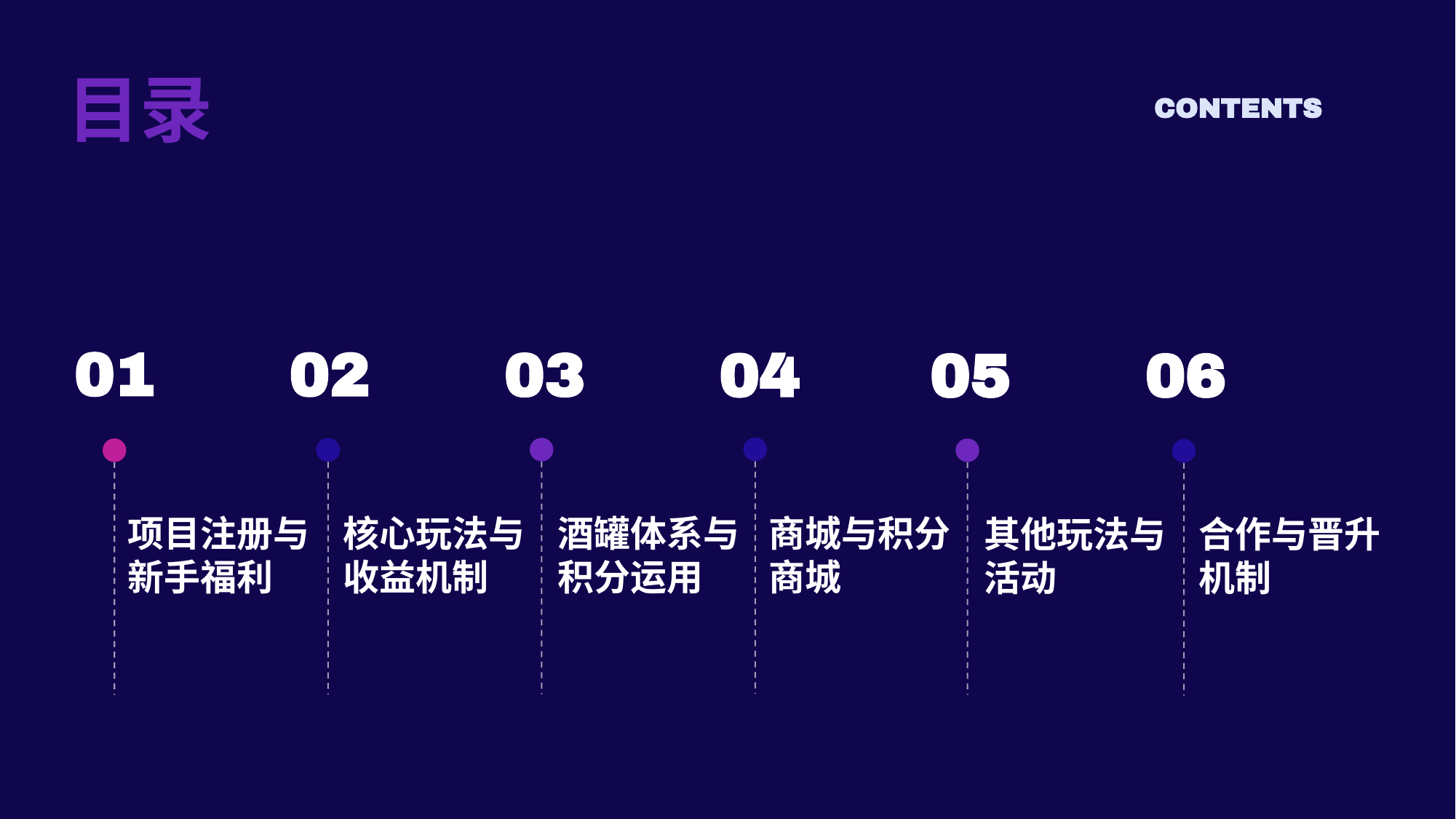

目录
CONTENTS
01

项目注册与新手福利
02

核心玩法与收益机制
03

酒罐体系与积分运用
04

商城与积分商城
05

其他玩法与活动
06

合作与晋升机制